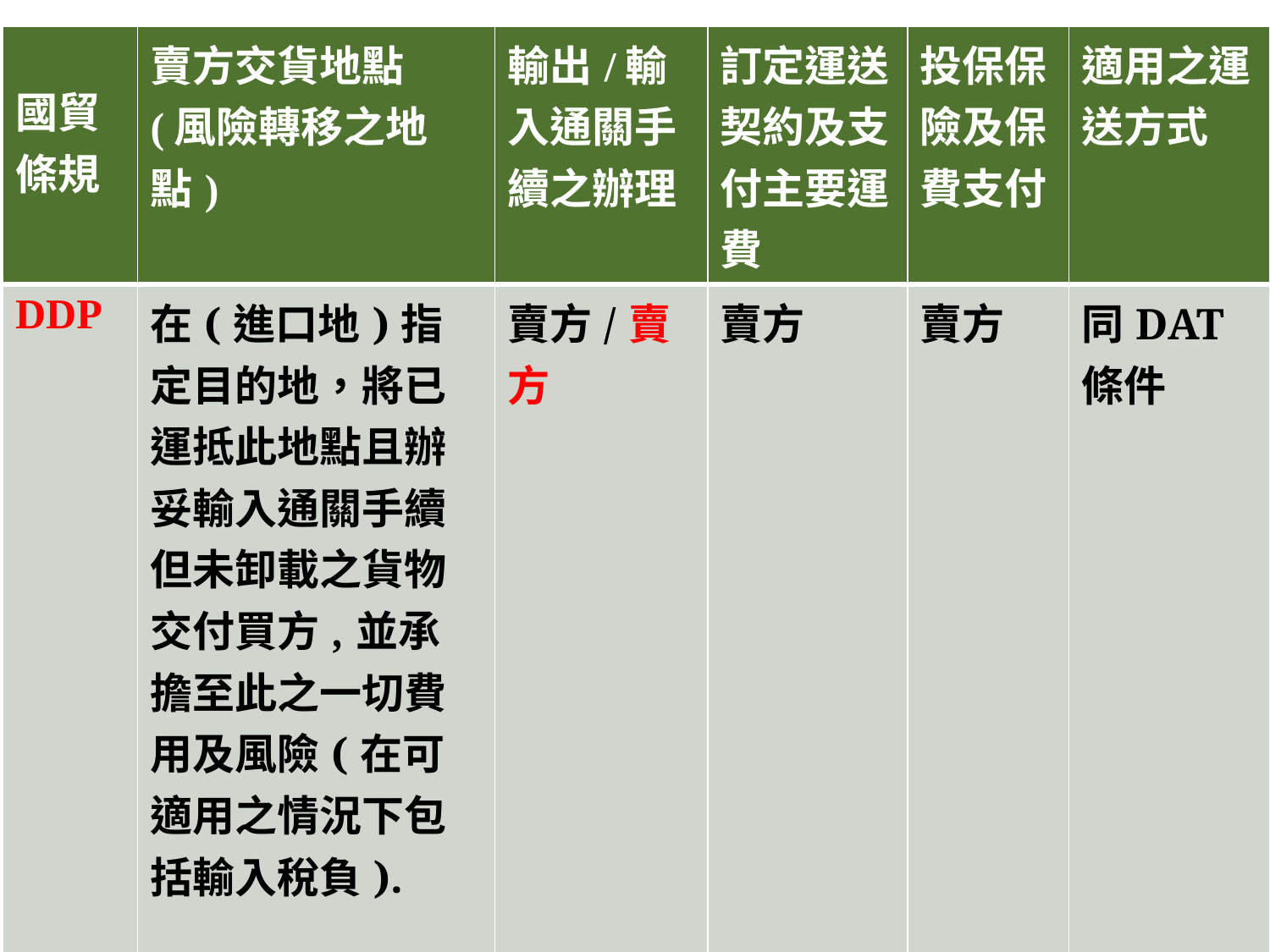

| 國貿條規 | 賣方交貨地點(風險轉移之地點) | 輸出/輸入通關手續之辦理 | 訂定運送契約及支付主要運費 | 投保保險及保費支付 | 適用之運送方式 |
| --- | --- | --- | --- | --- | --- |
| DDP | 在(進口地)指定目的地，將已運抵此地點且辦妥輸入通關手續但未卸載之貨物交付買方,並承擔至此之一切費用及風險(在可適用之情況下包括輸入稅負). | 賣方/賣方 | 賣方 | 賣方 | 同DAT條件 |
128